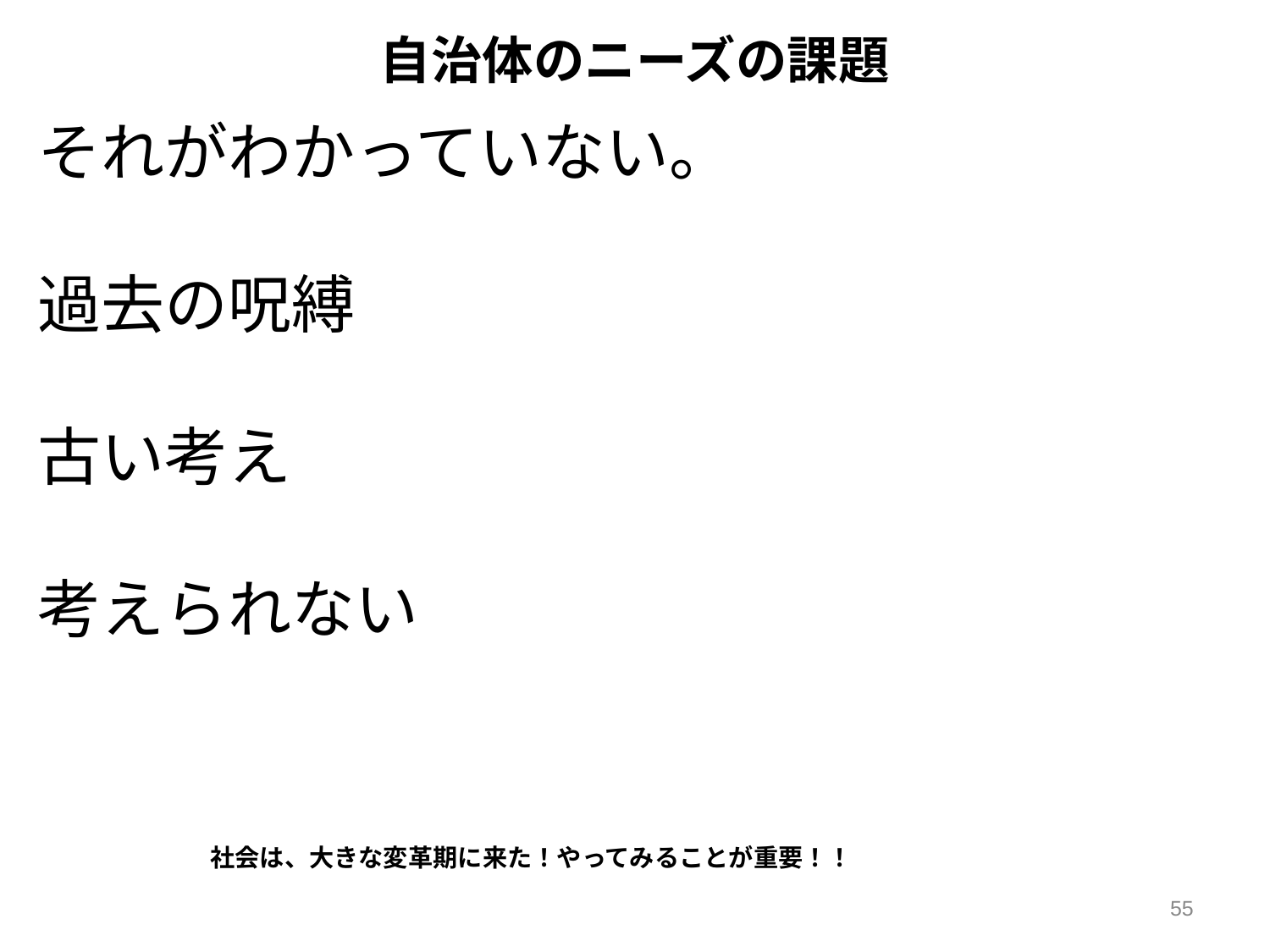

# 自治体のニーズの課題
それがわかっていない。

過去の呪縛

古い考え

考えられない
社会は、大きな変革期に来た！やってみることが重要！！
55